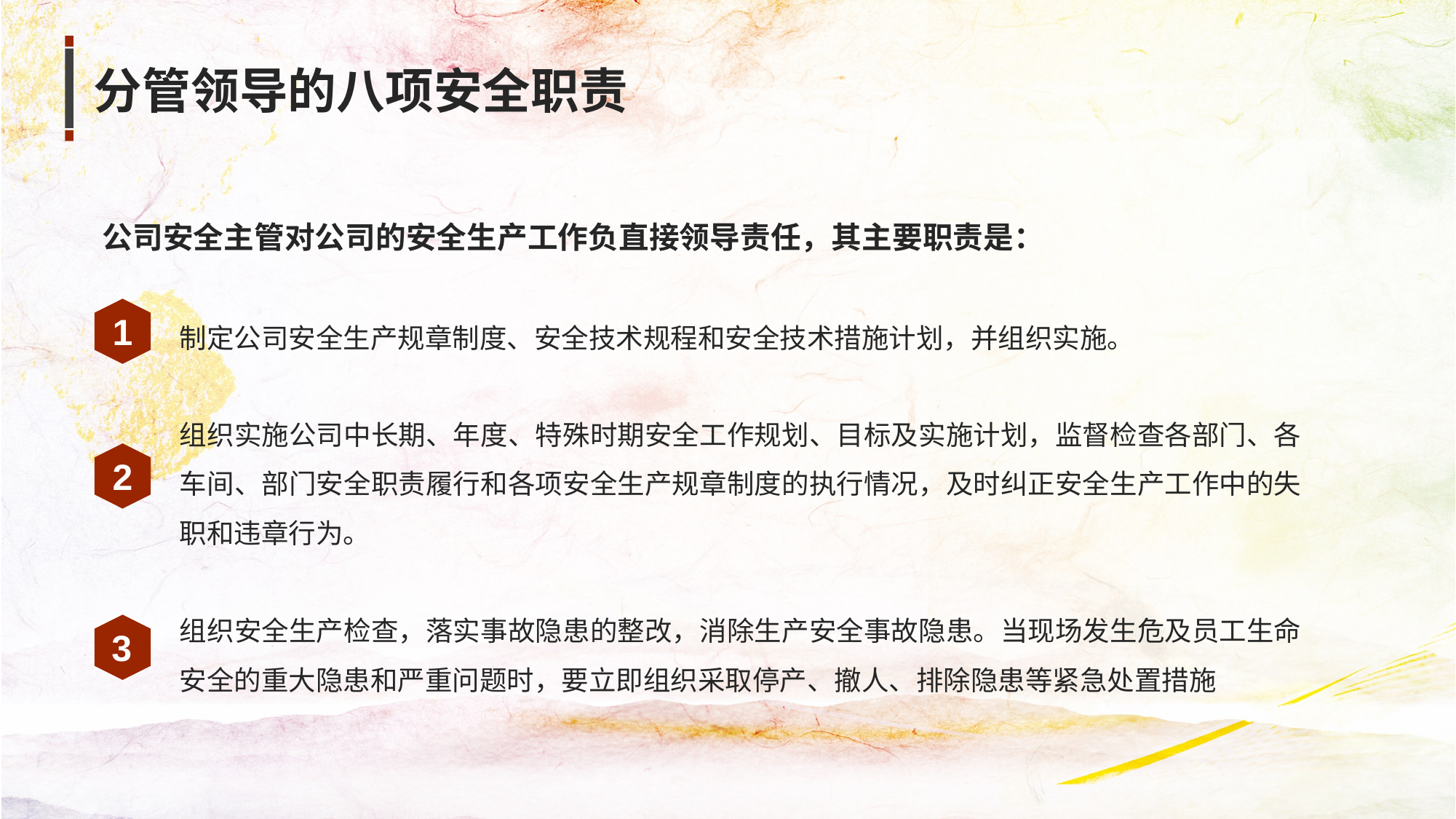

分管领导的八项安全职责
公司安全主管对公司的安全生产工作负直接领导责任，其主要职责是：
制定公司安全生产规章制度、安全技术规程和安全技术措施计划，并组织实施。

1
组织实施公司中长期、年度、特殊时期安全工作规划、目标及实施计划，监督检查各部门、各车间、部门安全职责履行和各项安全生产规章制度的执行情况，及时纠正安全生产工作中的失职和违章行为。

2
组织安全生产检查，落实事故隐患的整改，消除生产安全事故隐患。当现场发生危及员工生命安全的重大隐患和严重问题时，要立即组织采取停产、撤人、排除隐患等紧急处置措施

3